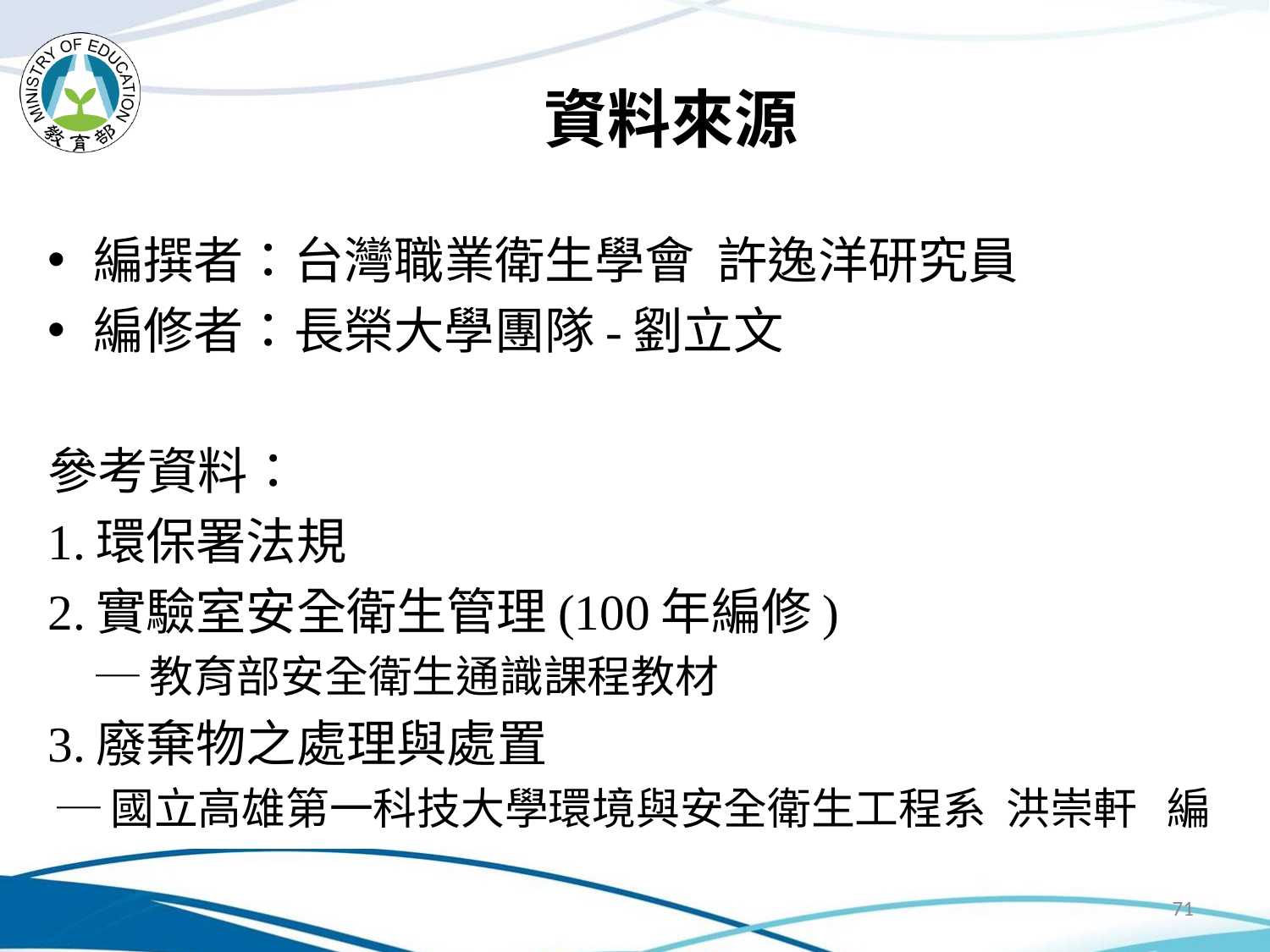

# 資料來源
編撰者：台灣職業衛生學會  許逸洋研究員
編修者：長榮大學團隊-劉立文

參考資料：
1.環保署法規
2.實驗室安全衛生管理(100年編修)
     ─教育部安全衛生通識課程教材
3.廢棄物之處理與處置
 ─國立高雄第一科技大學環境與安全衛生工程系  洪崇軒   編

71